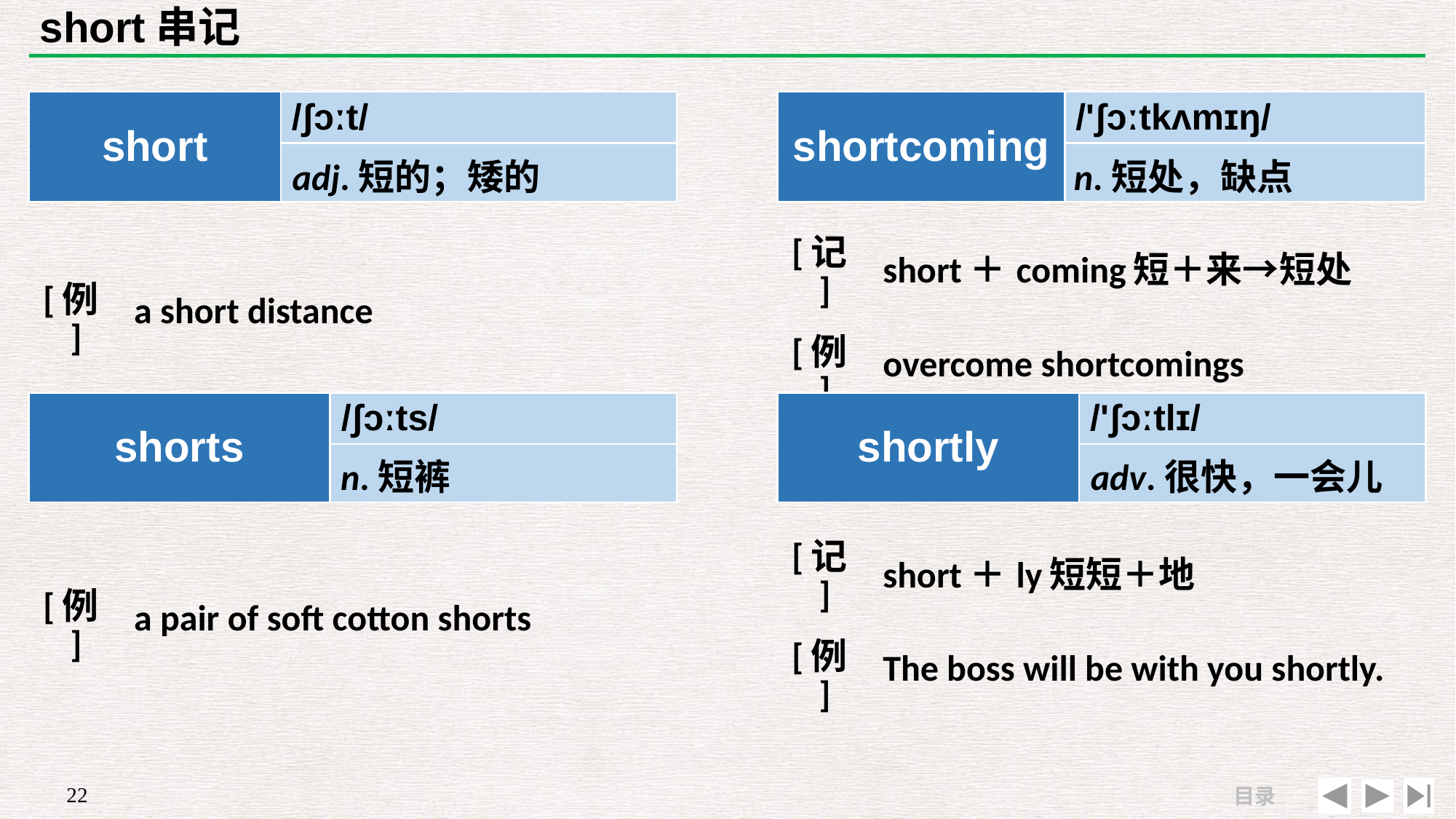

# short串记

| short | /ʃɔːt/ |
| --- | --- |
|  |  |
| shortcoming | /'ʃɔːtkʌmɪŋ/ |
| --- | --- |
|  |  |
adj.短的；矮的
n.短处，缺点
|  |  |
| --- | --- |
| [例] | a short distance |
| [记] | short＋coming短＋来→短处 |
| --- | --- |
| [例] | overcome shortcomings |
| shorts | /ʃɔːts/ |
| --- | --- |
|  |  |
| shortly | /'ʃɔːtlɪ/ |
| --- | --- |
|  |  |
n.短裤
adv.很快，一会儿
| [记] | short＋ly短短＋地 |
| --- | --- |
| [例] | The boss will be with you shortly. |
|  |  |
| --- | --- |
| [例] | a pair of soft cotton shorts |